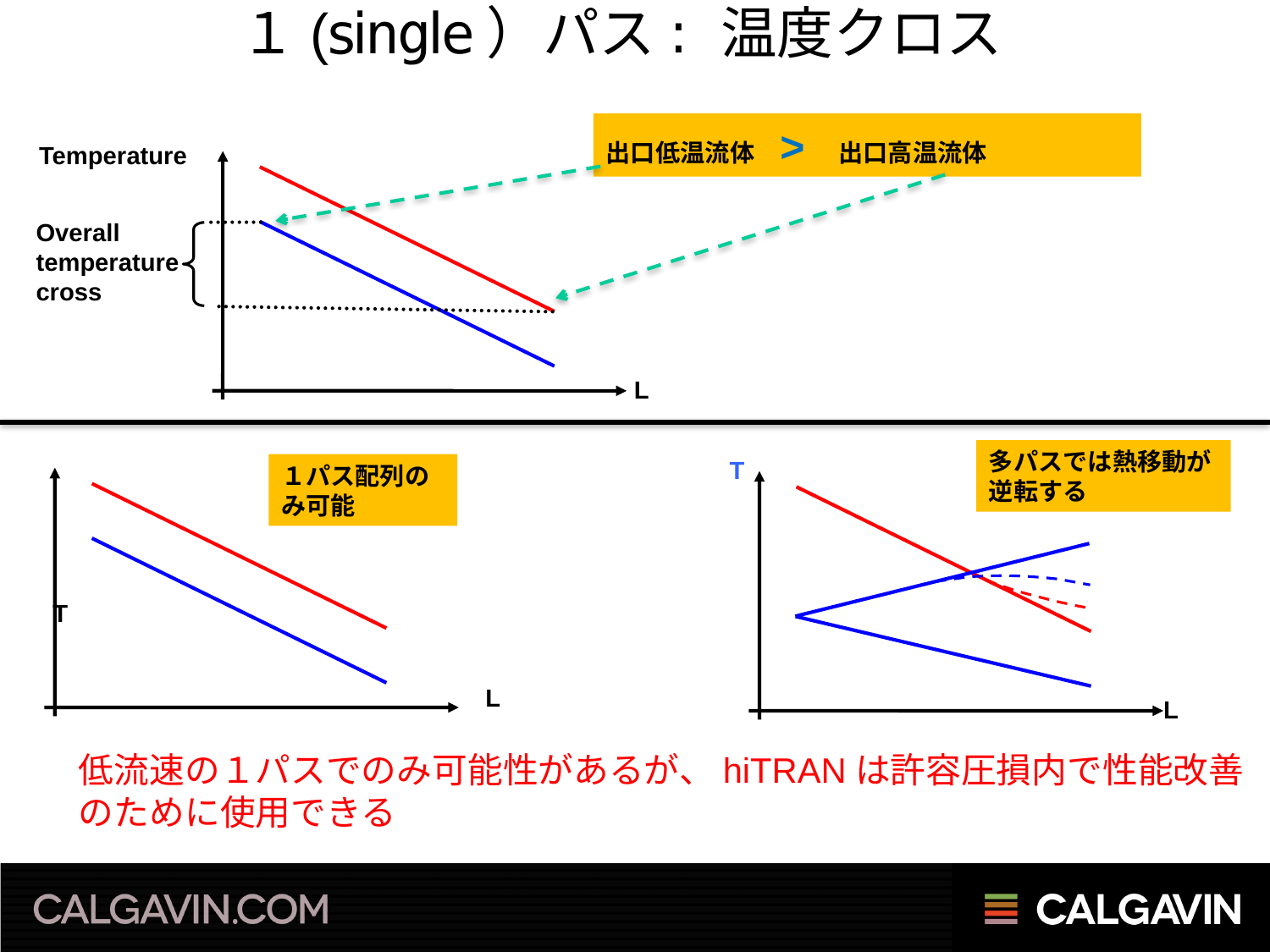

# １(single）パス: 温度クロス
出口低温流体  >  出口高温流体
Temperature

Overall temperature cross

L

多パスでは熱移動が逆転する
T
１パス配列のみ可能

T

L
L

低流速の１パスでのみ可能性があるが、hiTRANは許容圧損内で性能改善
のために使用できる